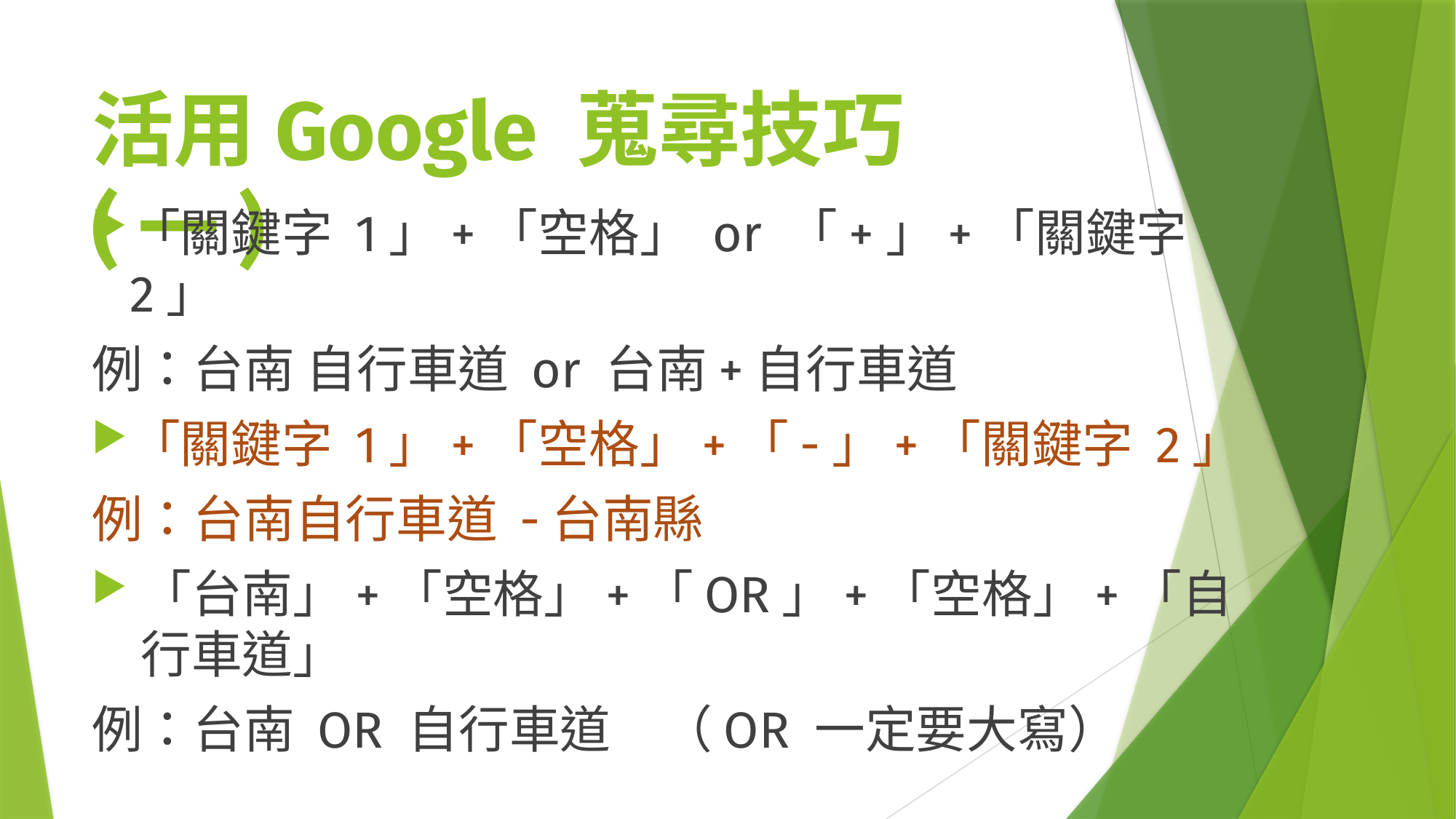

# 活用Google 蒐尋技巧(一)
「關鍵字 1」+「空格」 or 「+」+「關鍵字 2」
例：台南 自行車道 or 台南+自行車道
「關鍵字 1」+「空格」+「-」+「關鍵字 2」
例：台南自行車道 -台南縣
「台南」+「空格」+「OR」+「空格」+「自行車道」
例：台南 OR 自行車道　（OR 一定要大寫）